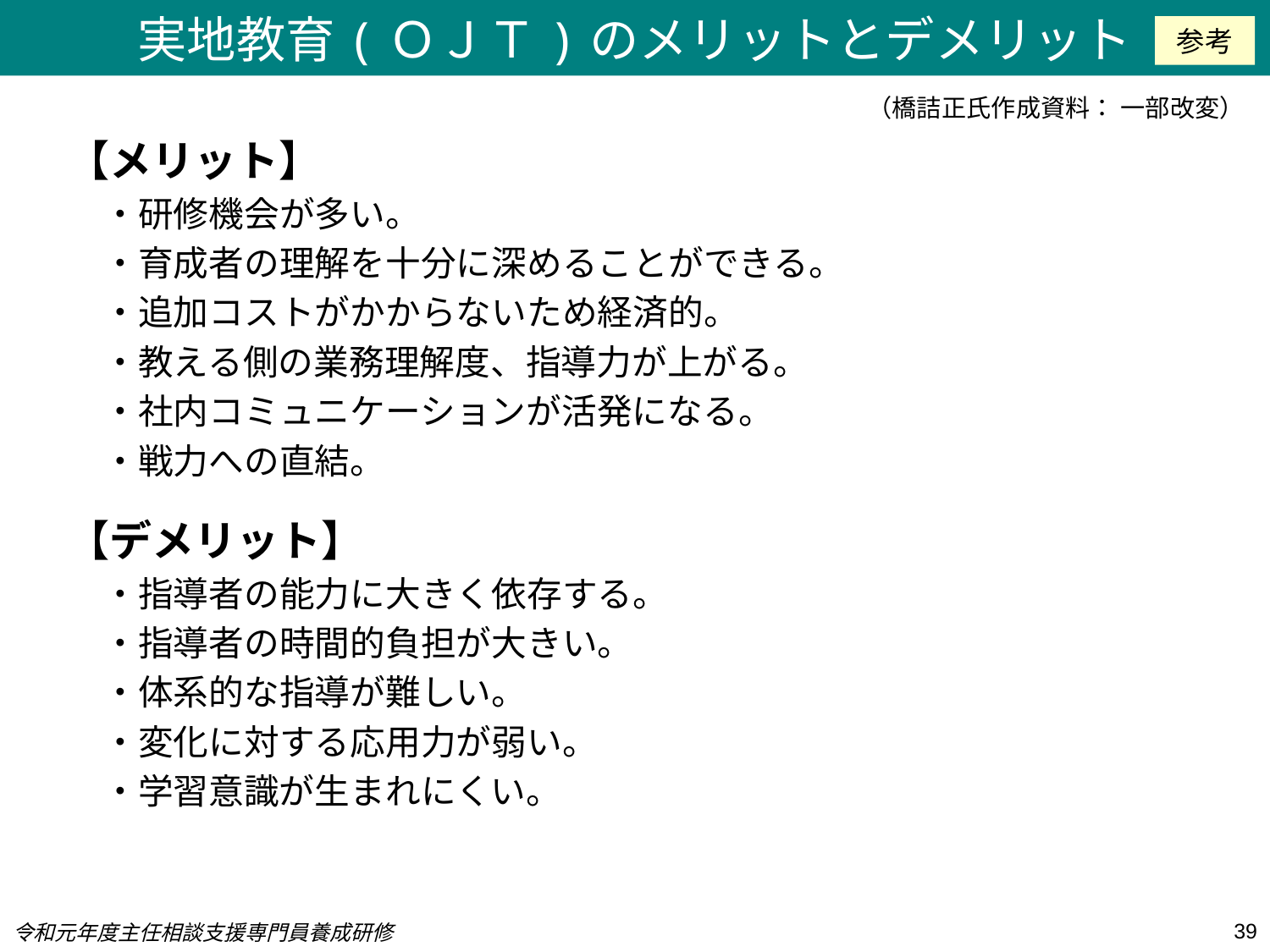

実地教育(ＯＪＴ)のメリットとデメリット
参考
参考
（橋詰正氏作成資料： 一部改変）
【メリット】
　・研修機会が多い。
　・育成者の理解を十分に深めることができる。
　・追加コストがかからないため経済的。
　・教える側の業務理解度、指導力が上がる。
　・社内コミュニケーションが活発になる。
　・戦力への直結。

【デメリット】
　・指導者の能力に大きく依存する。
　・指導者の時間的負担が大きい。
　・体系的な指導が難しい。
　・変化に対する応用力が弱い。
　・学習意識が生まれにくい。
39
令和元年度主任相談支援専門員養成研修